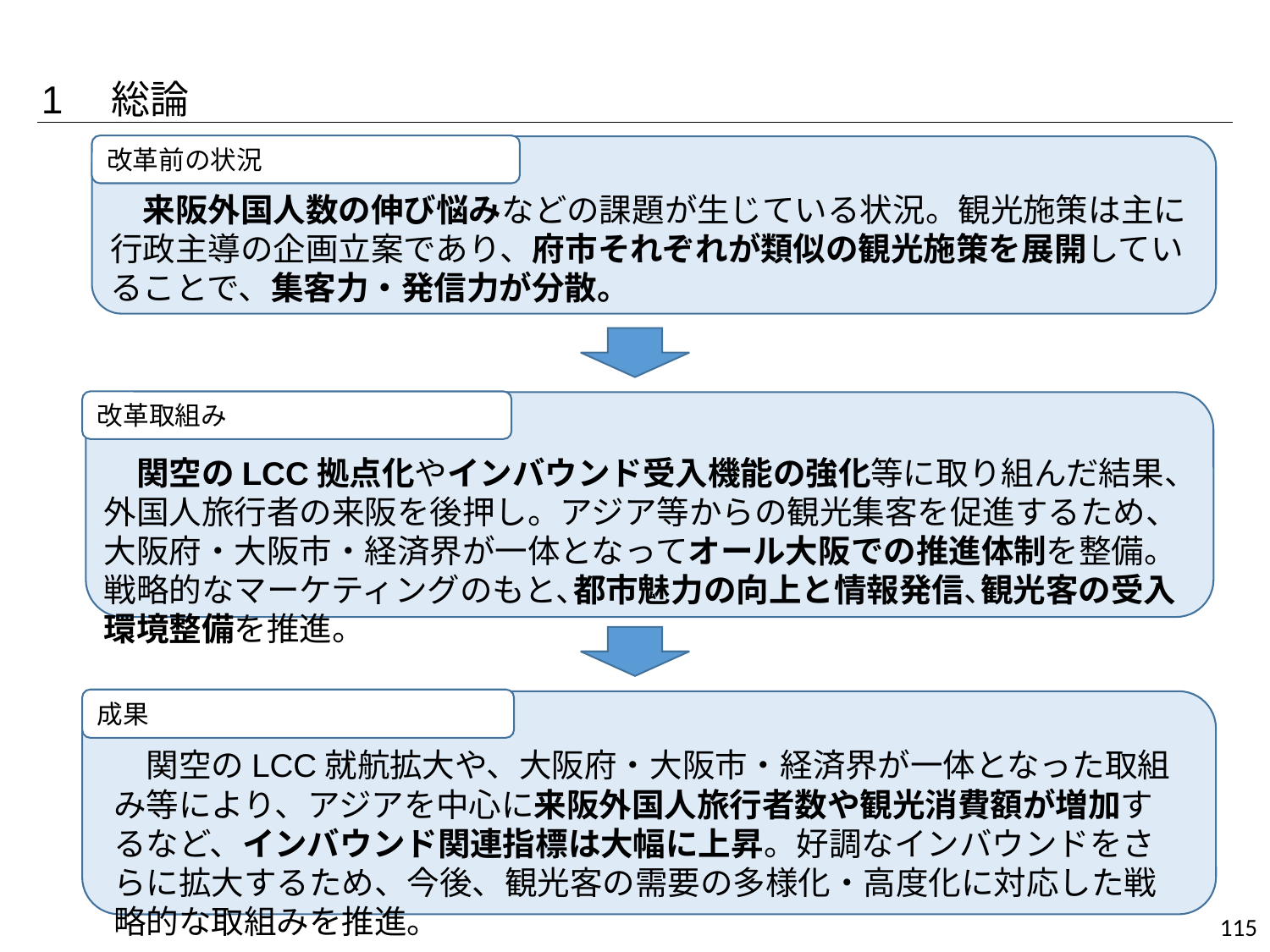

1　総論
改革前の状況

　来阪外国人数の伸び悩みなどの課題が生じている状況。観光施策は主に行政主導の企画立案であり、府市それぞれが類似の観光施策を展開していることで、集客力・発信力が分散。

改革取組み

　関空のLCC拠点化やインバウンド受入機能の強化等に取り組んだ結果、外国人旅行者の来阪を後押し。アジア等からの観光集客を促進するため、大阪府・大阪市・経済界が一体となってオール大阪での推進体制を整備。戦略的なマーケティングのもと､都市魅力の向上と情報発信､観光客の受入環境整備を推進。

成果

　関空のLCC就航拡大や、大阪府・大阪市・経済界が一体となった取組み等により、アジアを中心に来阪外国人旅行者数や観光消費額が増加するなど、インバウンド関連指標は大幅に上昇。好調なインバウンドをさらに拡大するため、今後、観光客の需要の多様化・高度化に対応した戦略的な取組みを推進。
115